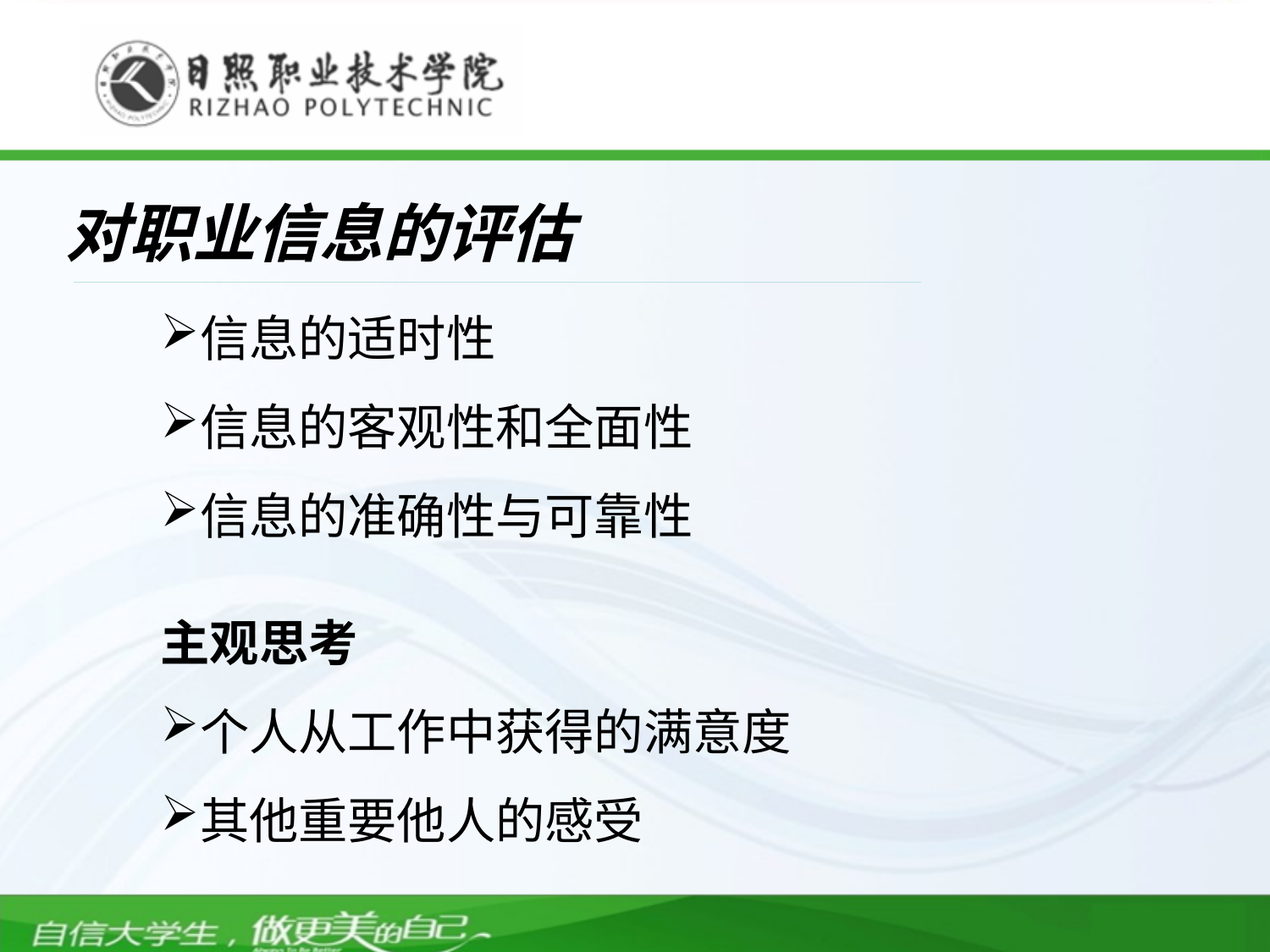

对职业信息的评估
信息的适时性
信息的客观性和全面性
信息的准确性与可靠性

主观思考
个人从工作中获得的满意度
其他重要他人的感受